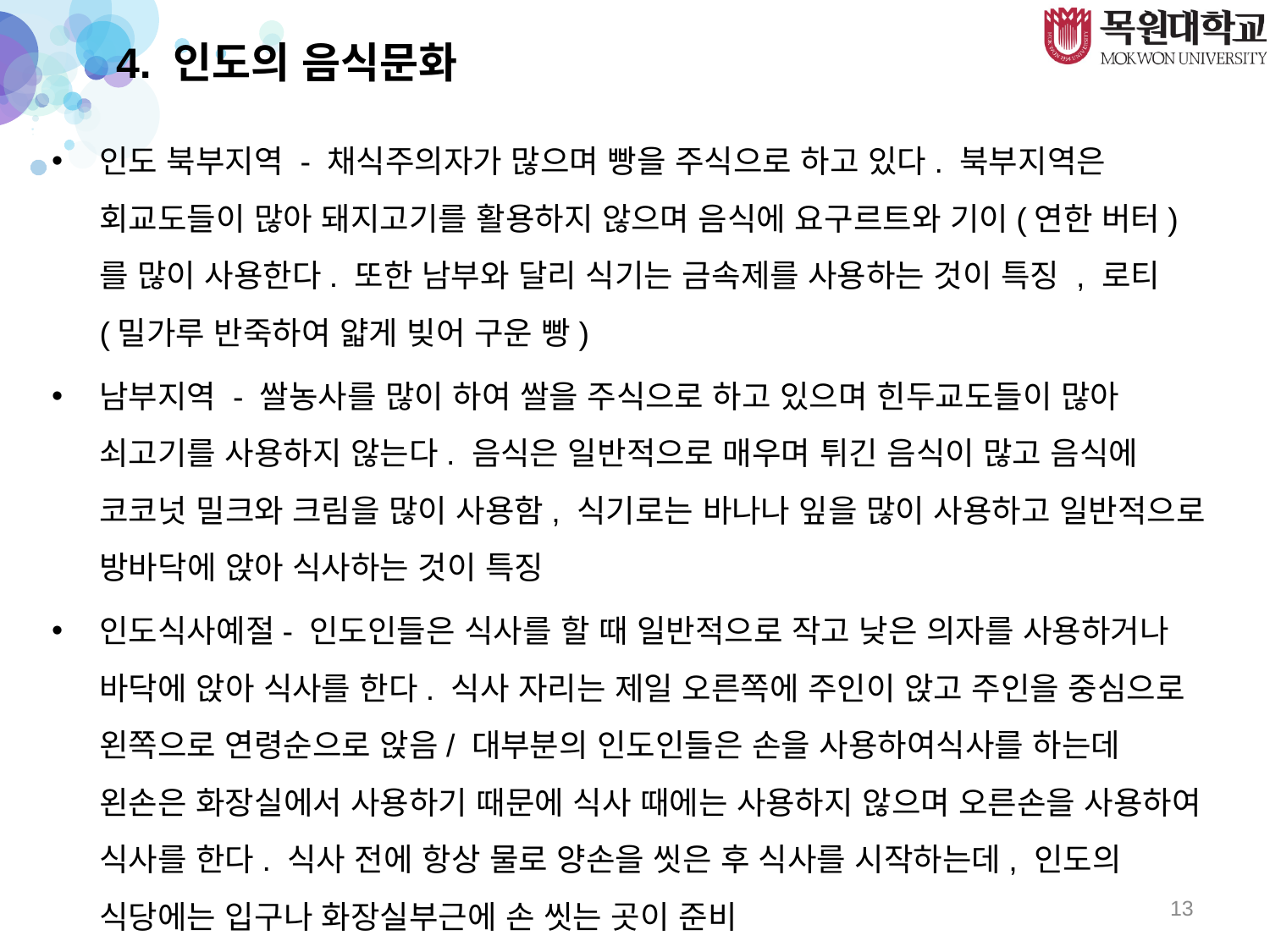

# 4. 인도의 음식문화
인도 북부지역 - 채식주의자가 많으며 빵을 주식으로 하고 있다. 북부지역은 회교도들이 많아 돼지고기를 활용하지 않으며 음식에 요구르트와 기이(연한 버터)를 많이 사용한다. 또한 남부와 달리 식기는 금속제를 사용하는 것이 특징 , 로티(밀가루 반죽하여 얇게 빚어 구운 빵)
남부지역 - 쌀농사를 많이 하여 쌀을 주식으로 하고 있으며 힌두교도들이 많아 쇠고기를 사용하지 않는다. 음식은 일반적으로 매우며 튀긴 음식이 많고 음식에 코코넛 밀크와 크림을 많이 사용함, 식기로는 바나나 잎을 많이 사용하고 일반적으로 방바닥에 앉아 식사하는 것이 특징
인도식사예절- 인도인들은 식사를 할 때 일반적으로 작고 낮은 의자를 사용하거나 바닥에 앉아 식사를 한다. 식사 자리는 제일 오른쪽에 주인이 앉고 주인을 중심으로 왼쪽으로 연령순으로 앉음/ 대부분의 인도인들은 손을 사용하여식사를 하는데 왼손은 화장실에서 사용하기 때문에 식사 때에는 사용하지 않으며 오른손을 사용하여 식사를 한다. 식사 전에 항상 물로 양손을 씻은 후 식사를 시작하는데, 인도의 식당에는 입구나 화장실부근에 손 씻는 곳이 준비
13